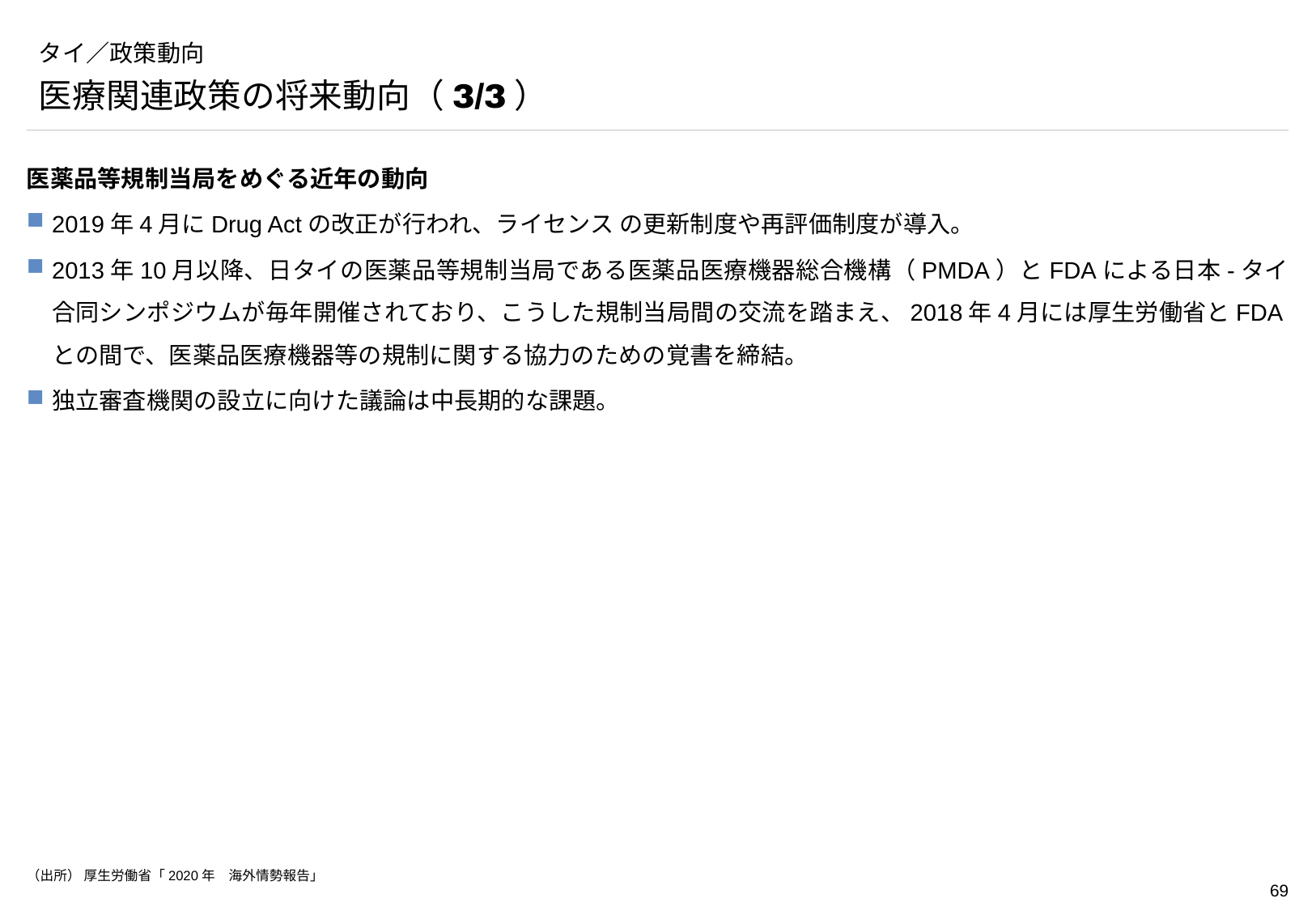

# タイ／政策動向
医療関連政策の将来動向（3/3）
医薬品等規制当局をめぐる近年の動向
2019年4月にDrug Actの改正が行われ、ライセンス の更新制度や再評価制度が導入。
2013年10月以降、日タイの医薬品等規制当局である医薬品医療機器総合機構（PMDA）とFDAによる日本-タイ合同シンポジウムが毎年開催されており、こうした規制当局間の交流を踏まえ、2018年4月には厚生労働省とFDAとの間で、医薬品医療機器等の規制に関する協力のための覚書を締結。
独立審査機関の設立に向けた議論は中長期的な課題。
（出所） 厚生労働省「2020年　海外情勢報告」